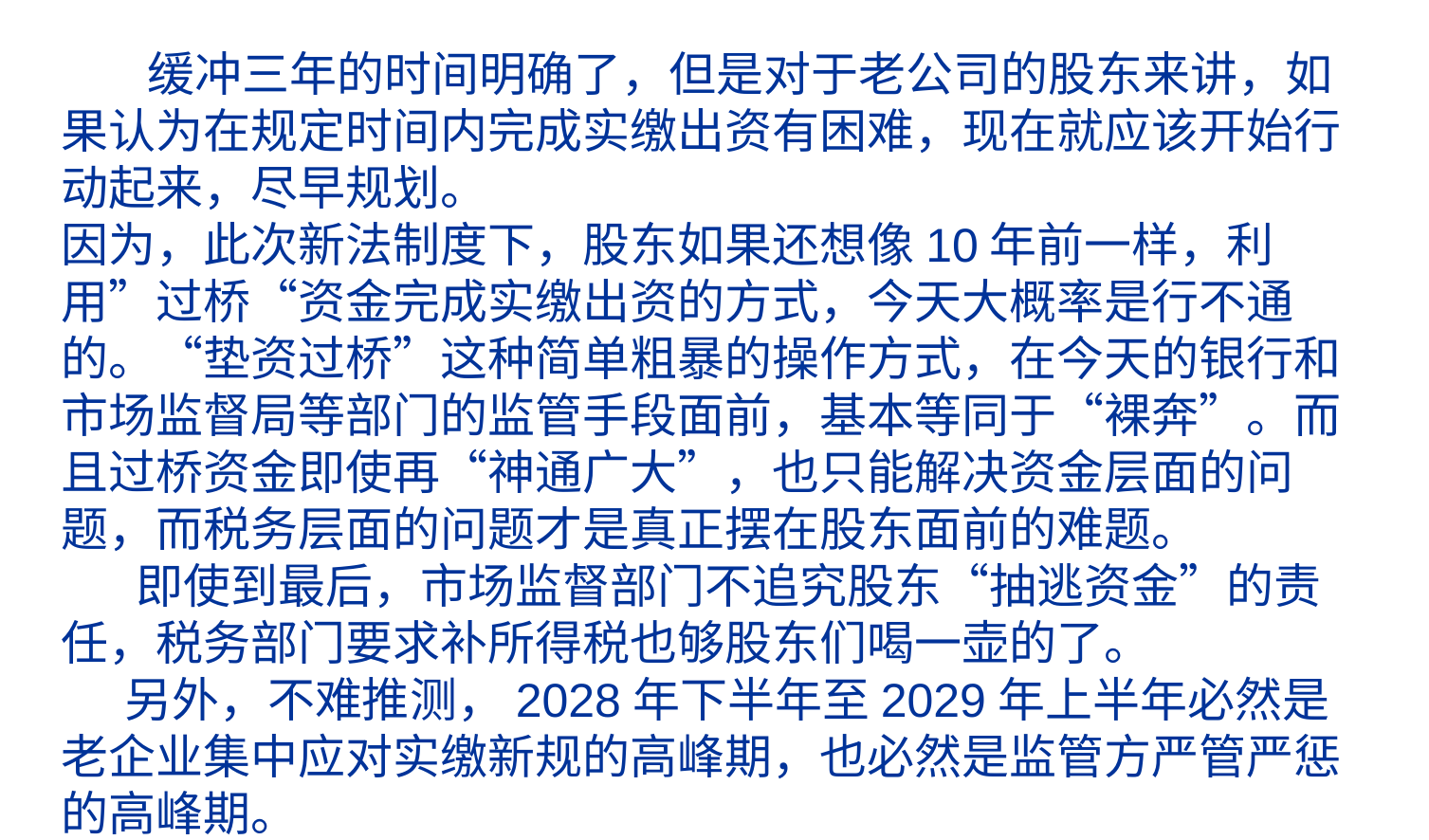

# 缓冲三年的时间明确了，但是对于老公司的股东来讲，如果认为在规定时间内完成实缴出资有困难，现在就应该开始行动起来，尽早规划。 因为，此次新法制度下，股东如果还想像10年前一样，利用”过桥“资金完成实缴出资的方式，今天大概率是行不通的。“垫资过桥”这种简单粗暴的操作方式，在今天的银行和市场监督局等部门的监管手段面前，基本等同于“裸奔”。而且过桥资金即使再“神通广大”，也只能解决资金层面的问题，而税务层面的问题才是真正摆在股东面前的难题。 即使到最后，市场监督部门不追究股东“抽逃资金”的责任，税务部门要求补所得税也够股东们喝一壶的了。 另外，不难推测，2028年下半年至2029年上半年必然是老企业集中应对实缴新规的高峰期，也必然是监管方严管严惩的高峰期。